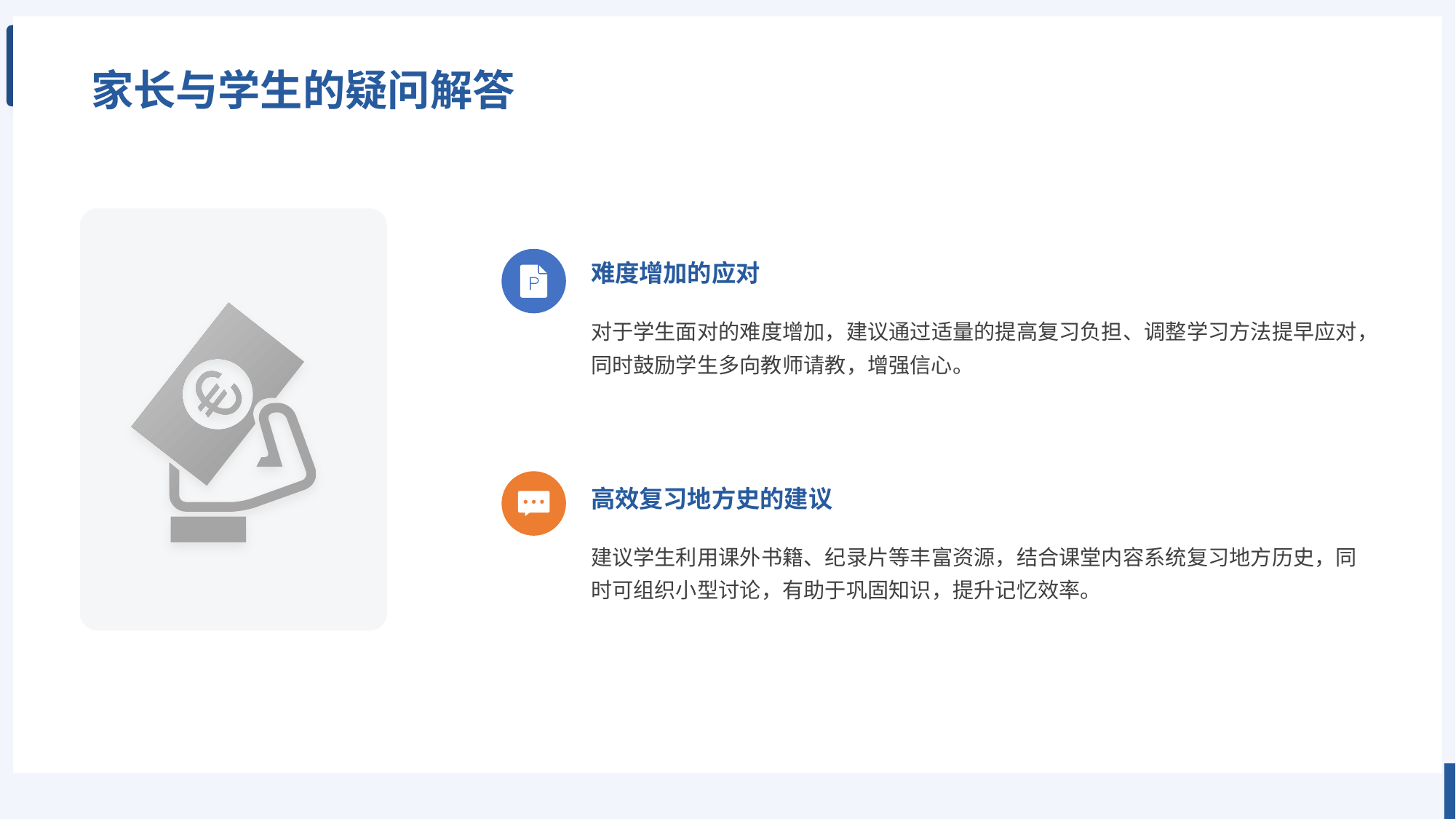

# 家长与学生的疑问解答

难度增加的应对

对于学生面对的难度增加，建议通过适量的提高复习负担、调整学习方法提早应对，同时鼓励学生多向教师请教，增强信心。

高效复习地方史的建议
建议学生利用课外书籍、纪录片等丰富资源，结合课堂内容系统复习地方历史，同时可组织小型讨论，有助于巩固知识，提升记忆效率。